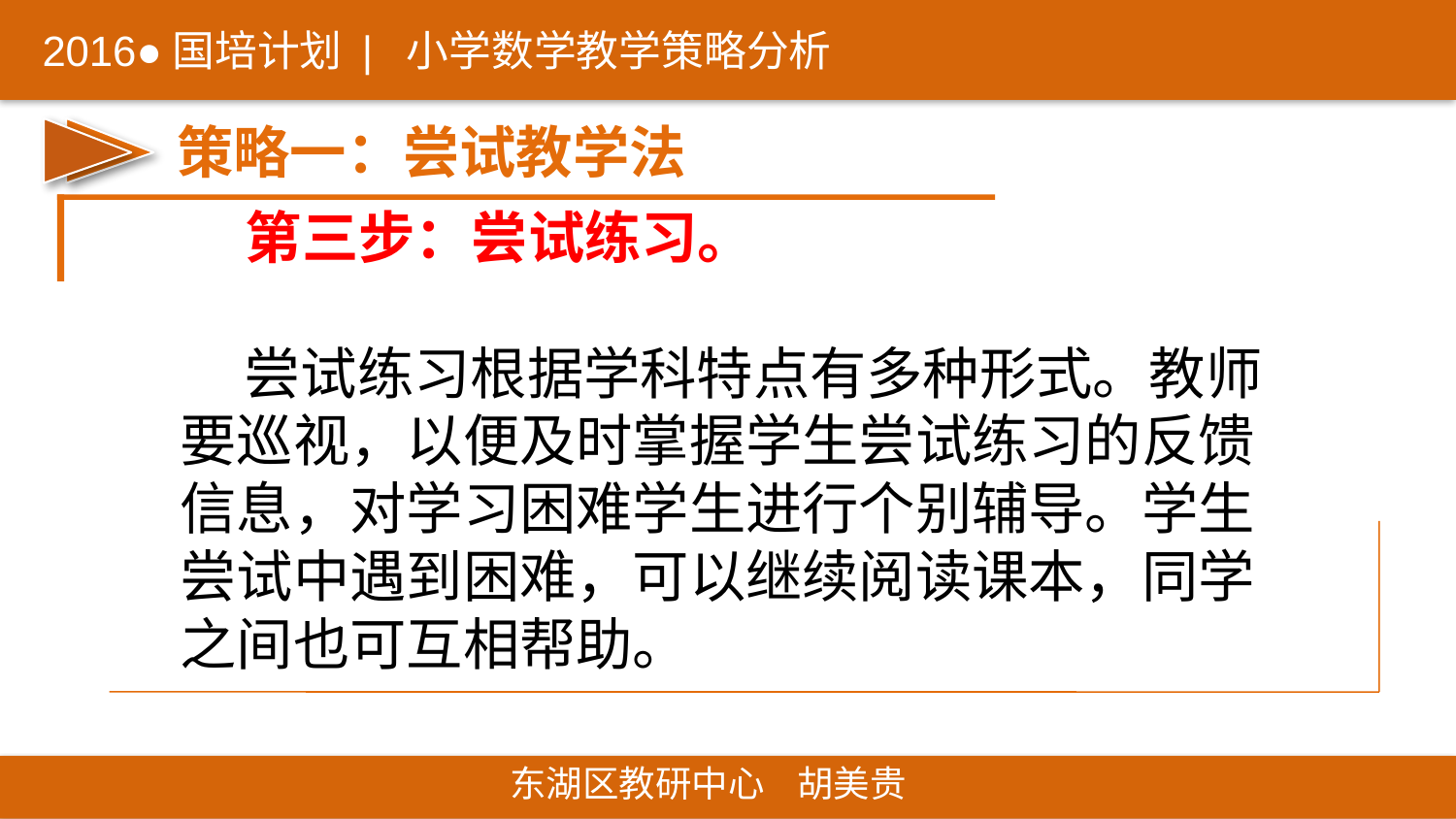

第三步：尝试练习。

    尝试练习根据学科特点有多种形式。教师要巡视，以便及时掌握学生尝试练习的反馈信息，对学习困难学生进行个别辅导。学生尝试中遇到困难，可以继续阅读课本，同学之间也可互相帮助。